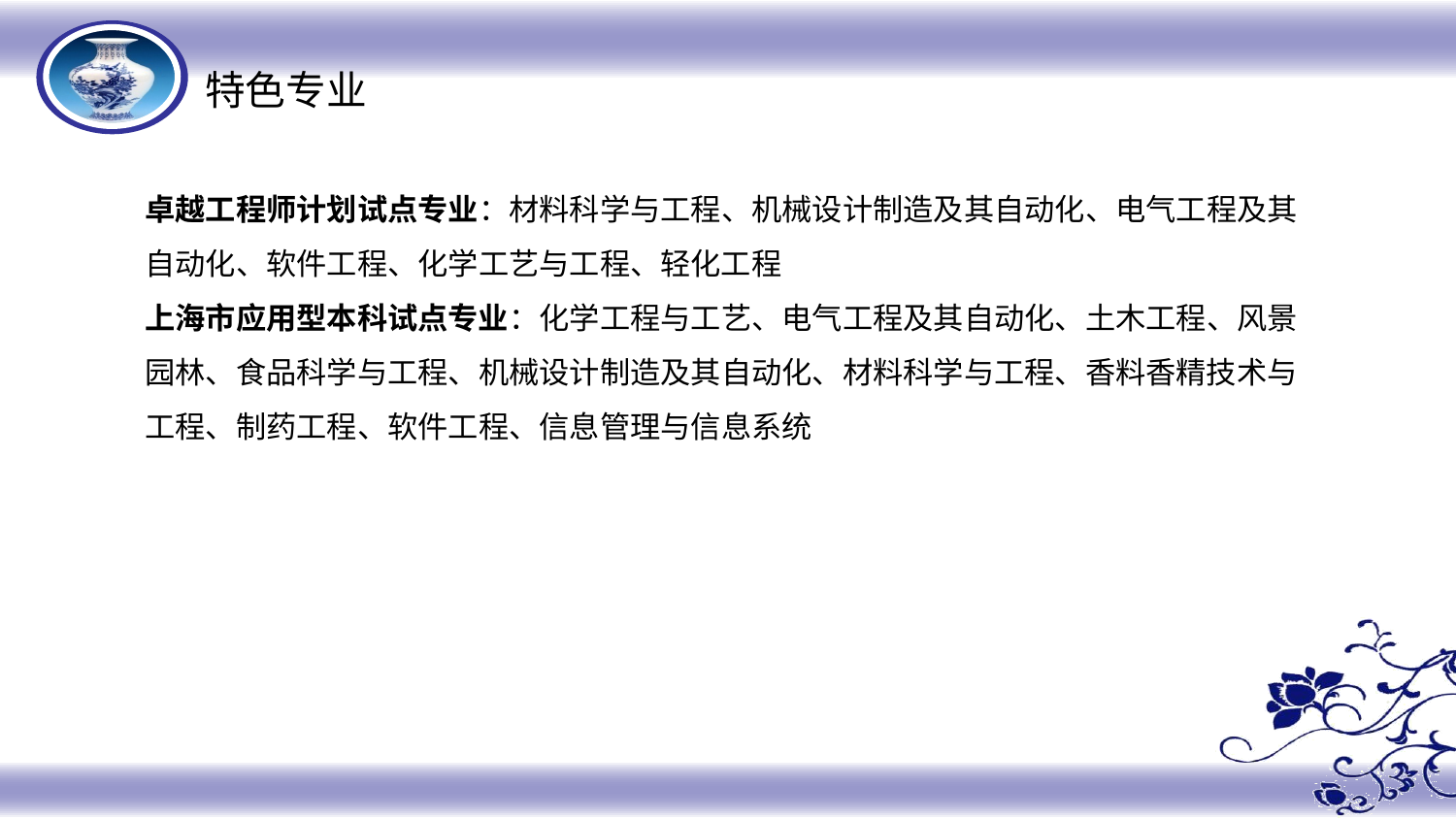

特色专业

卓越工程师计划试点专业：材料科学与工程、机械设计制造及其自动化、电气工程及其自动化、软件工程、化学工艺与工程、轻化工程
上海市应用型本科试点专业：化学工程与工艺、电气工程及其自动化、土木工程、风景园林、食品科学与工程、机械设计制造及其自动化、材料科学与工程、香料香精技术与工程、制药工程、软件工程、信息管理与信息系统